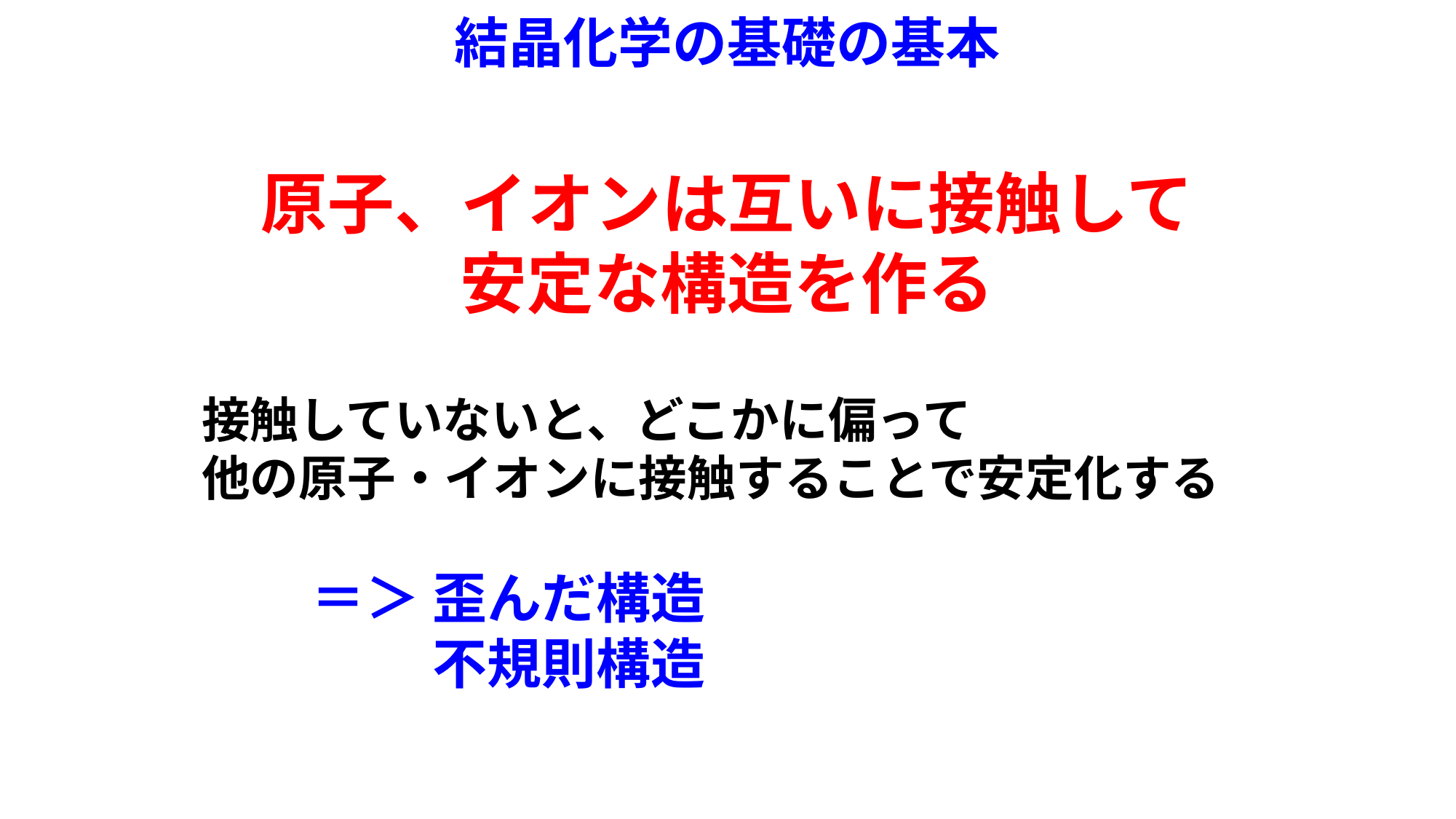

# 結晶化学の基礎の基本
原子、イオンは互いに接触して
安定な構造を作る
接触していないと、どこかに偏って
他の原子・イオンに接触することで安定化する
　　＝＞ 歪んだ構造
　　　　 不規則構造